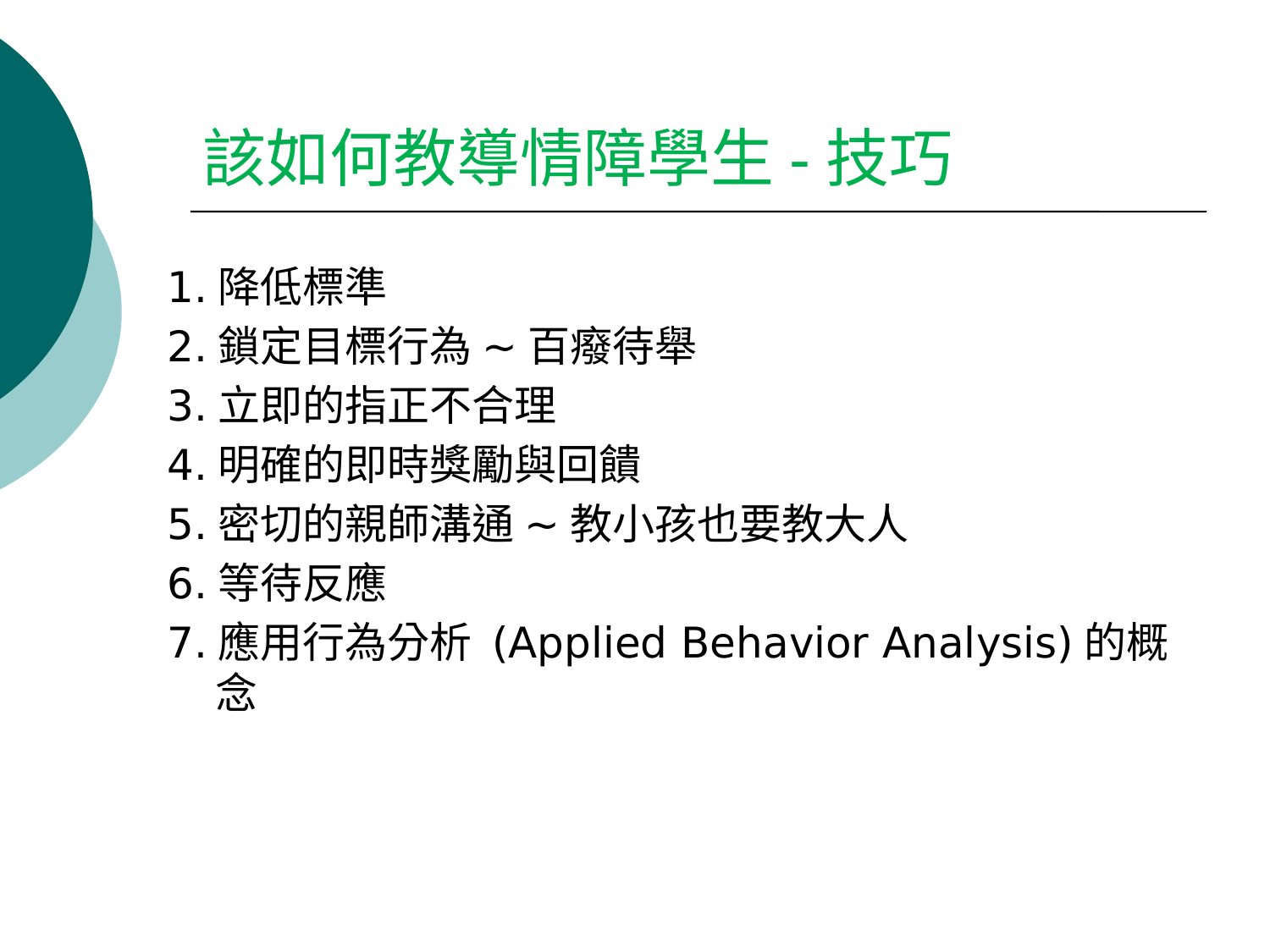

# 該如何教導情障學生-技巧
1.降低標準
2.鎖定目標行為~百癈待舉
3.立即的指正不合理
4.明確的即時獎勵與回饋
5.密切的親師溝通~教小孩也要教大人
6.等待反應
7.應用行為分析 (Applied Behavior Analysis)的概念